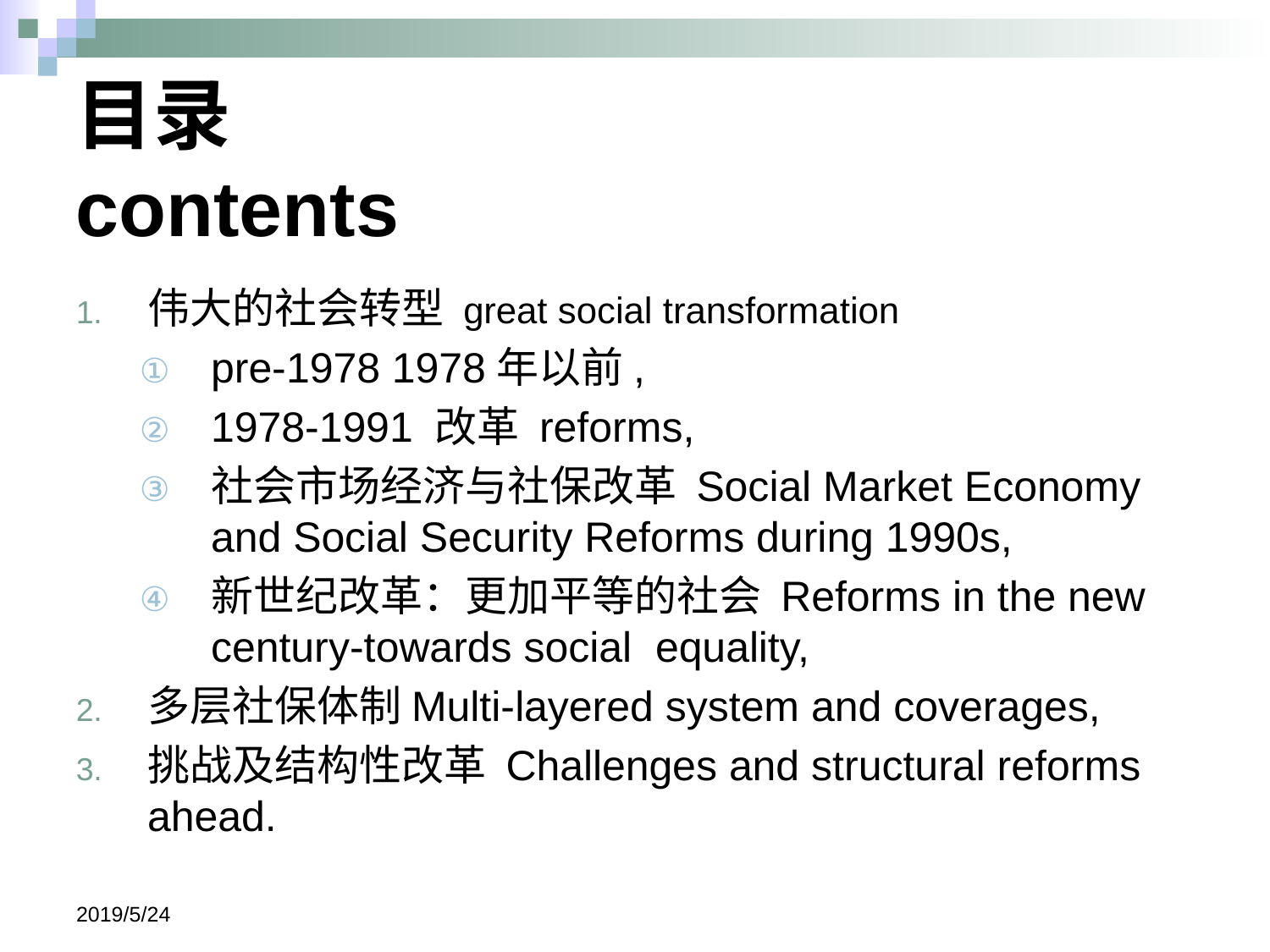

# 目录 contents
伟大的社会转型 great social transformation
pre-1978 1978年以前,
1978-1991 改革 reforms,
社会市场经济与社保改革 Social Market Economy and Social Security Reforms during 1990s,
新世纪改革：更加平等的社会 Reforms in the new century-towards social  equality,
多层社保体制Multi-layered system and coverages,
挑战及结构性改革 Challenges and structural reforms ahead.

2019/5/24